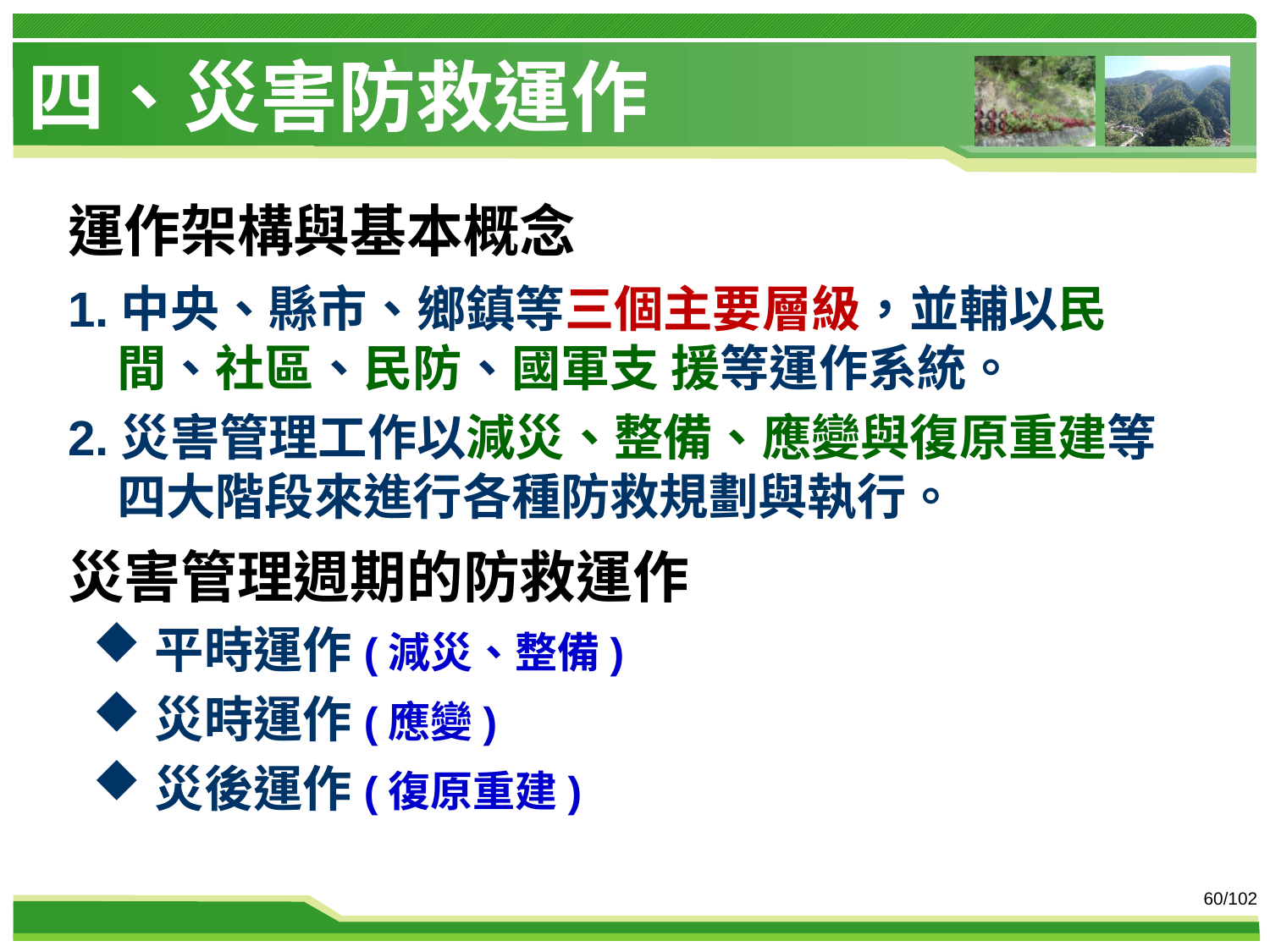

# 四、災害防救運作
運作架構與基本概念
1.中央、縣市、鄉鎮等三個主要層級，並輔以民間、社區、民防、國軍支 援等運作系統。
2.災害管理工作以減災、整備、應變與復原重建等四大階段來進行各種防救規劃與執行。
災害管理週期的防救運作
平時運作(減災、整備)
災時運作(應變)
災後運作(復原重建)

60/102